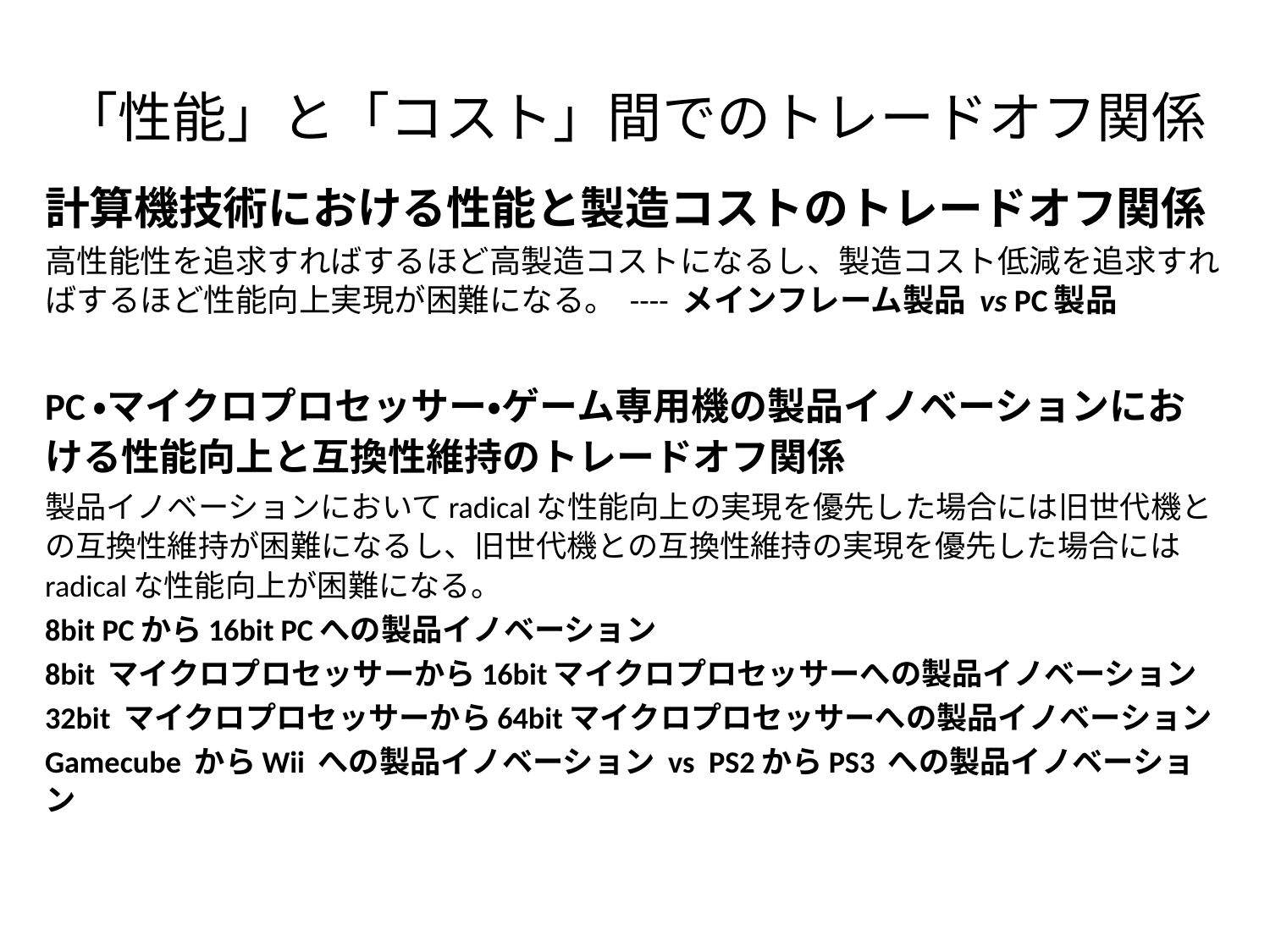

「性能」と「コスト」間でのトレードオフ関係
計算機技術における性能と製造コストのトレードオフ関係
高性能性を追求すればするほど高製造コストになるし、製造コスト低減を追求すればするほど性能向上実現が困難になる。 ---- メインフレーム製品 vs PC製品
PC・マイクロプロセッサー・ゲーム専用機の製品イノベーションにおける性能向上と互換性維持のトレードオフ関係
製品イノベーションにおいてradicalな性能向上の実現を優先した場合には旧世代機との互換性維持が困難になるし、旧世代機との互換性維持の実現を優先した場合にはradicalな性能向上が困難になる。
8bit PCから16bit PCへの製品イノベーション
8bit マイクロプロセッサーから16bitマイクロプロセッサーへの製品イノベーション
32bit マイクロプロセッサーから64bitマイクロプロセッサーへの製品イノベーション
Gamecube からWii への製品イノベーション vs  PS2からPS3 への製品イノベーション